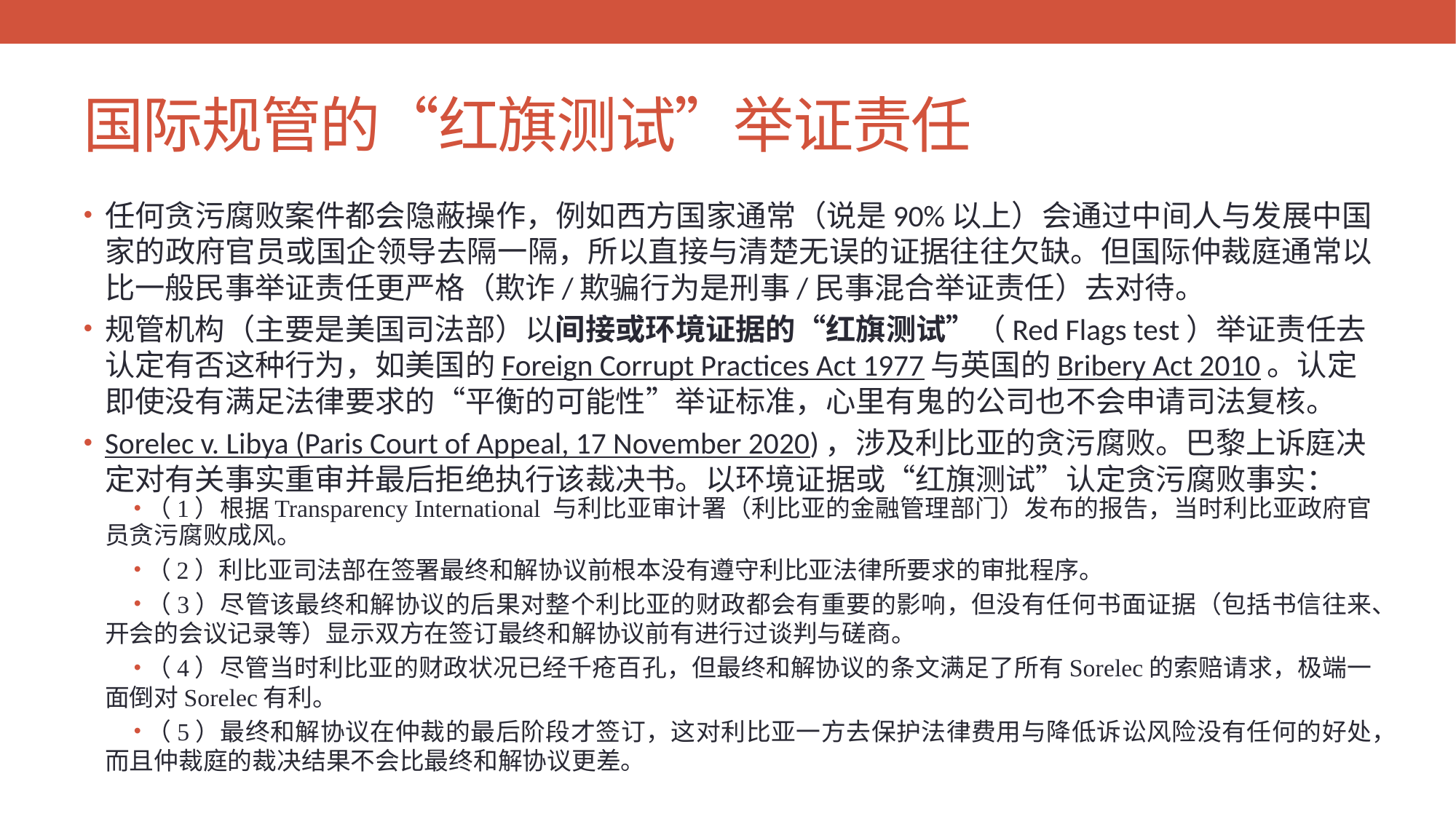

# 国际规管的“红旗测试”举证责任
任何贪污腐败案件都会隐蔽操作，例如西方国家通常（说是90%以上）会通过中间人与发展中国家的政府官员或国企领导去隔一隔，所以直接与清楚无误的证据往往欠缺。但国际仲裁庭通常以比一般民事举证责任更严格（欺诈/欺骗行为是刑事/民事混合举证责任）去对待。
规管机构（主要是美国司法部）以间接或环境证据的“红旗测试”（Red Flags test）举证责任去认定有否这种行为，如美国的Foreign Corrupt Practices Act 1977与英国的Bribery Act 2010。认定即使没有满足法律要求的“平衡的可能性”举证标准，心里有鬼的公司也不会申请司法复核。
Sorelec v. Libya (Paris Court of Appeal, 17 November 2020)，涉及利比亚的贪污腐败。巴黎上诉庭决定对有关事实重审并最后拒绝执行该裁决书。以环境证据或“红旗测试”认定贪污腐败事实：
（1）根据Transparency International 与利比亚审计署（利比亚的金融管理部门）发布的报告，当时利比亚政府官员贪污腐败成风。
（2）利比亚司法部在签署最终和解协议前根本没有遵守利比亚法律所要求的审批程序。
（3）尽管该最终和解协议的后果对整个利比亚的财政都会有重要的影响，但没有任何书面证据（包括书信往来、开会的会议记录等）显示双方在签订最终和解协议前有进行过谈判与磋商。
（4）尽管当时利比亚的财政状况已经千疮百孔，但最终和解协议的条文满足了所有Sorelec的索赔请求，极端一面倒对Sorelec有利。
（5）最终和解协议在仲裁的最后阶段才签订，这对利比亚一方去保护法律费用与降低诉讼风险没有任何的好处，而且仲裁庭的裁决结果不会比最终和解协议更差。